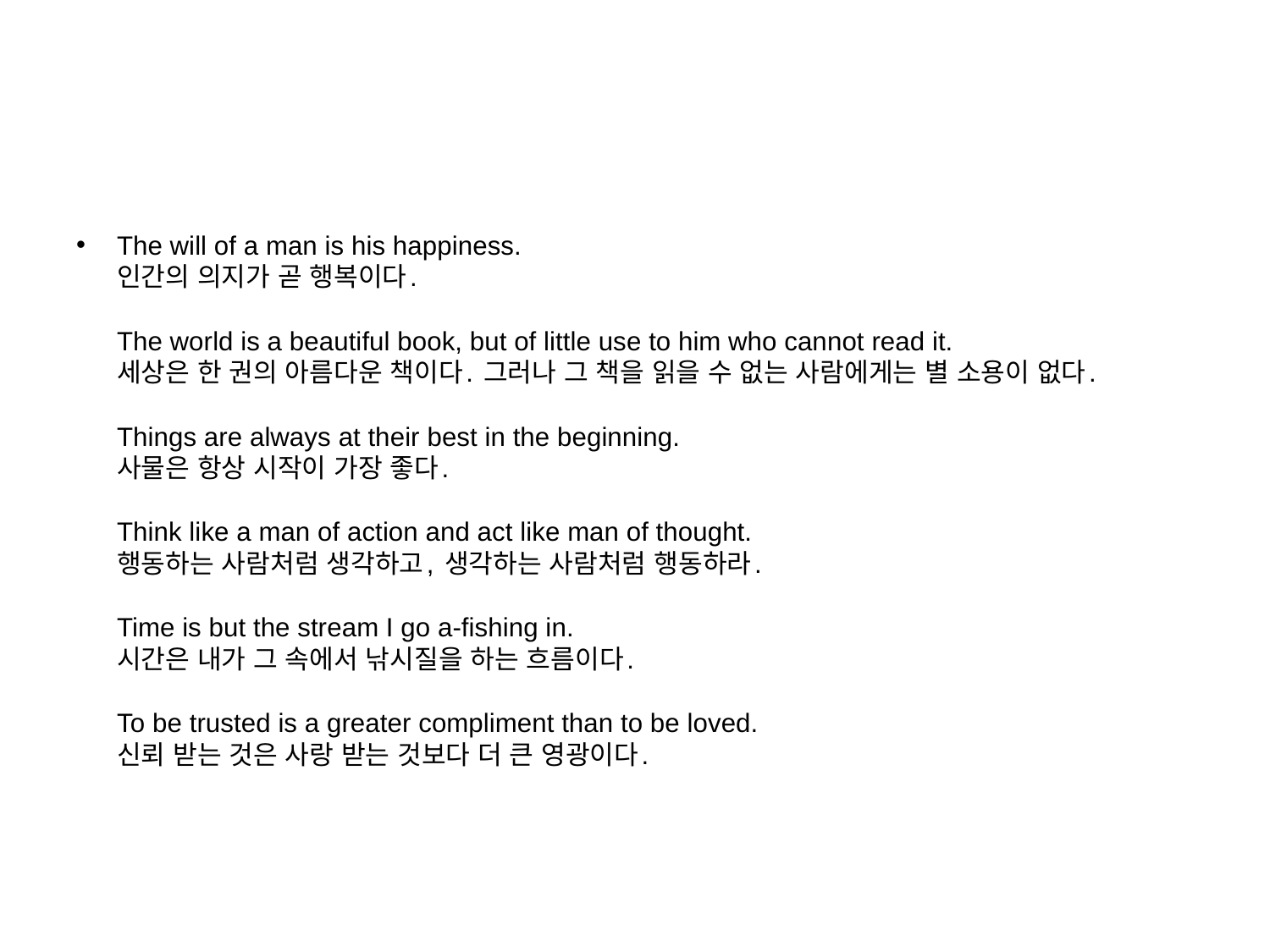

#
The will of a man is his happiness.
인간의 의지가 곧 행복이다.
The world is a beautiful book, but of little use to him who cannot read it.
세상은 한 권의 아름다운 책이다. 그러나 그 책을 읽을 수 없는 사람에게는 별 소용이 없다.
Things are always at their best in the beginning.
사물은 항상 시작이 가장 좋다.
Think like a man of action and act like man of thought.
행동하는 사람처럼 생각하고, 생각하는 사람처럼 행동하라.
Time is but the stream I go a-fishing in.
시간은 내가 그 속에서 낚시질을 하는 흐름이다.
To be trusted is a greater compliment than to be loved.
신뢰 받는 것은 사랑 받는 것보다 더 큰 영광이다.